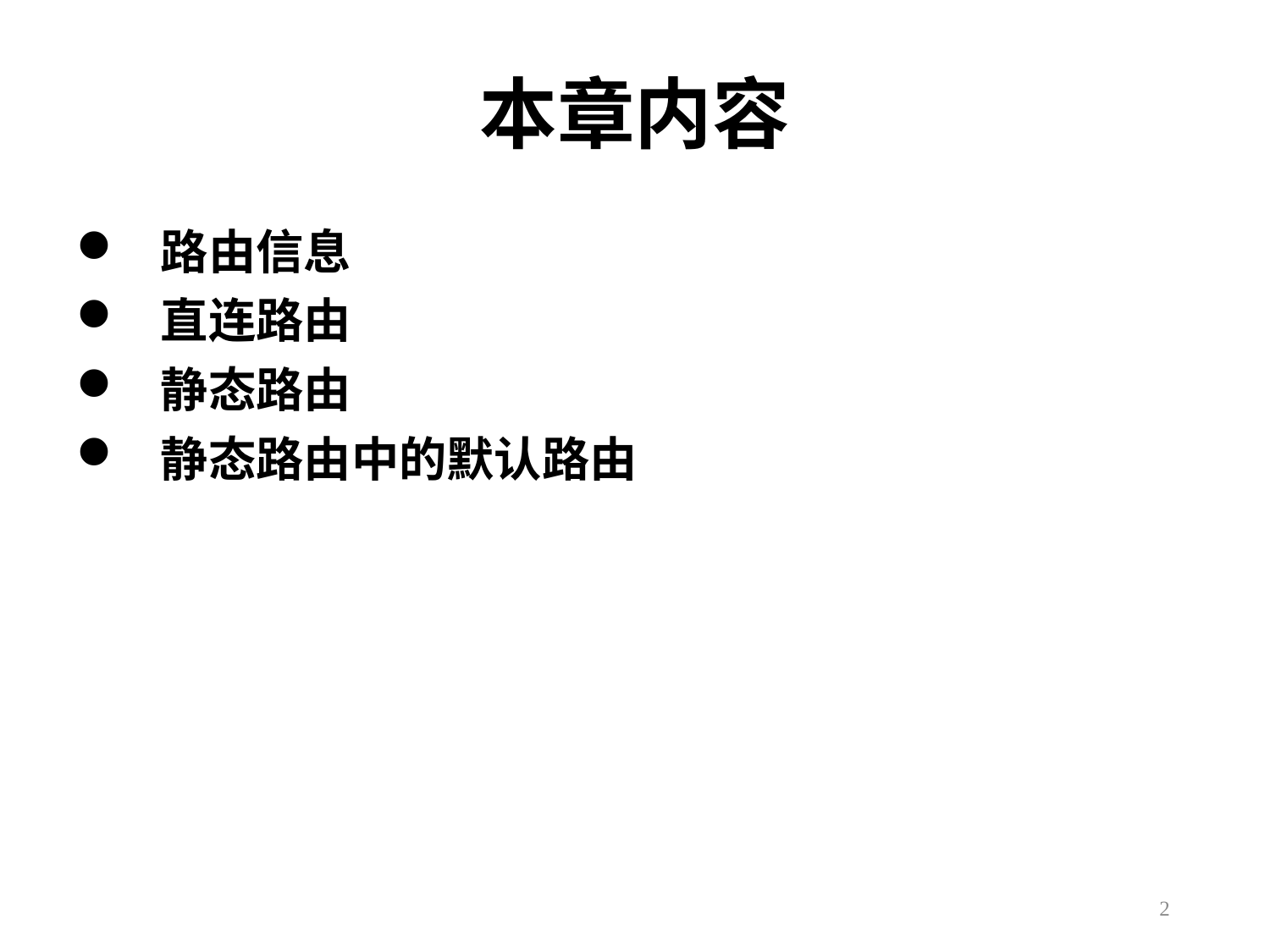

# 本章内容
路由信息
直连路由
静态路由
静态路由中的默认路由

2